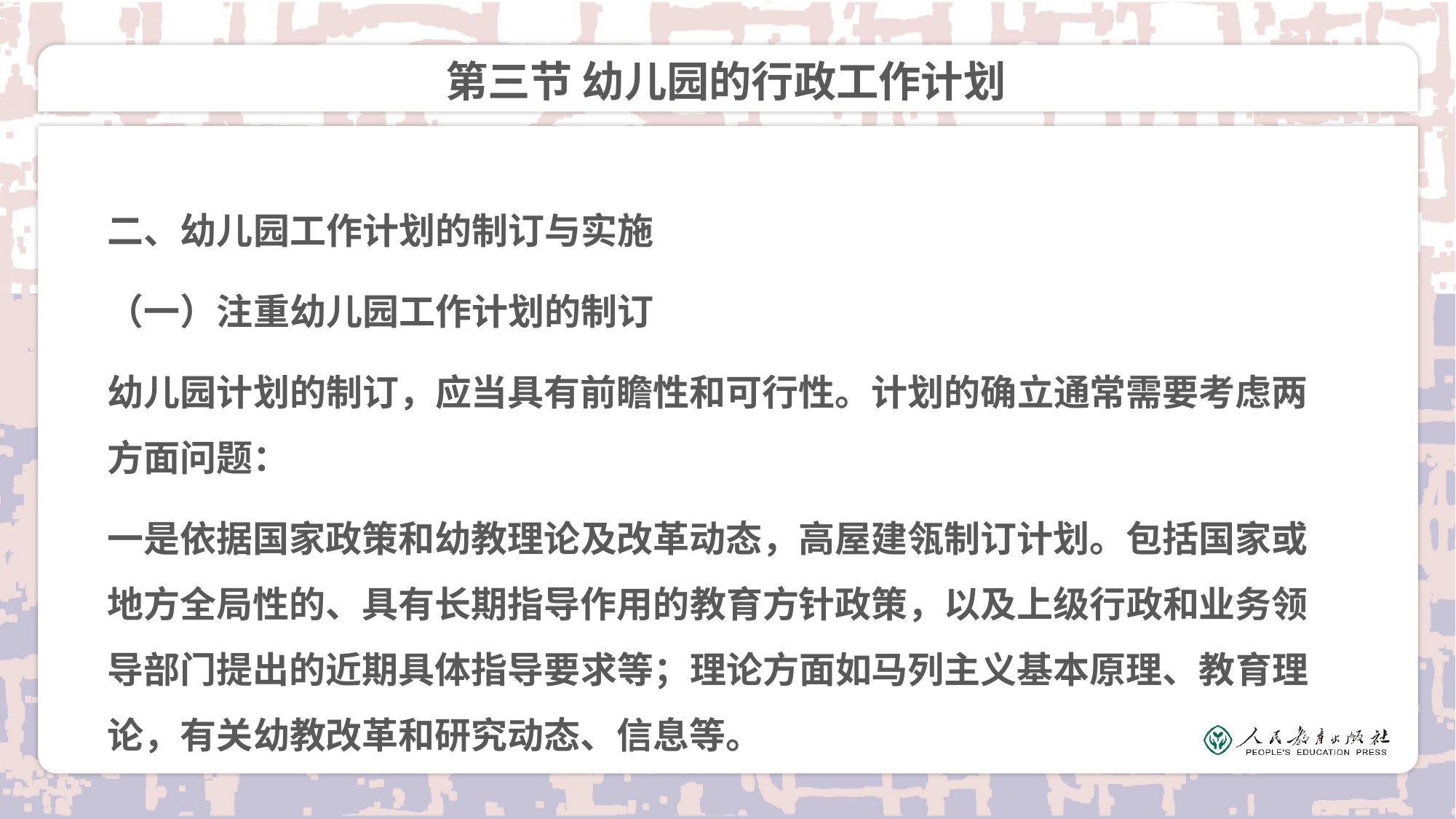

# 第三节 幼儿园的行政工作计划
二、幼儿园工作计划的制订与实施
（一）注重幼儿园工作计划的制订
幼儿园计划的制订，应当具有前瞻性和可行性。计划的确立通常需要考虑两方面问题：
一是依据国家政策和幼教理论及改革动态，高屋建瓴制订计划。包括国家或地方全局性的、具有长期指导作用的教育方针政策，以及上级行政和业务领导部门提出的近期具体指导要求等；理论方面如马列主义基本原理、教育理论，有关幼教改革和研究动态、信息等。